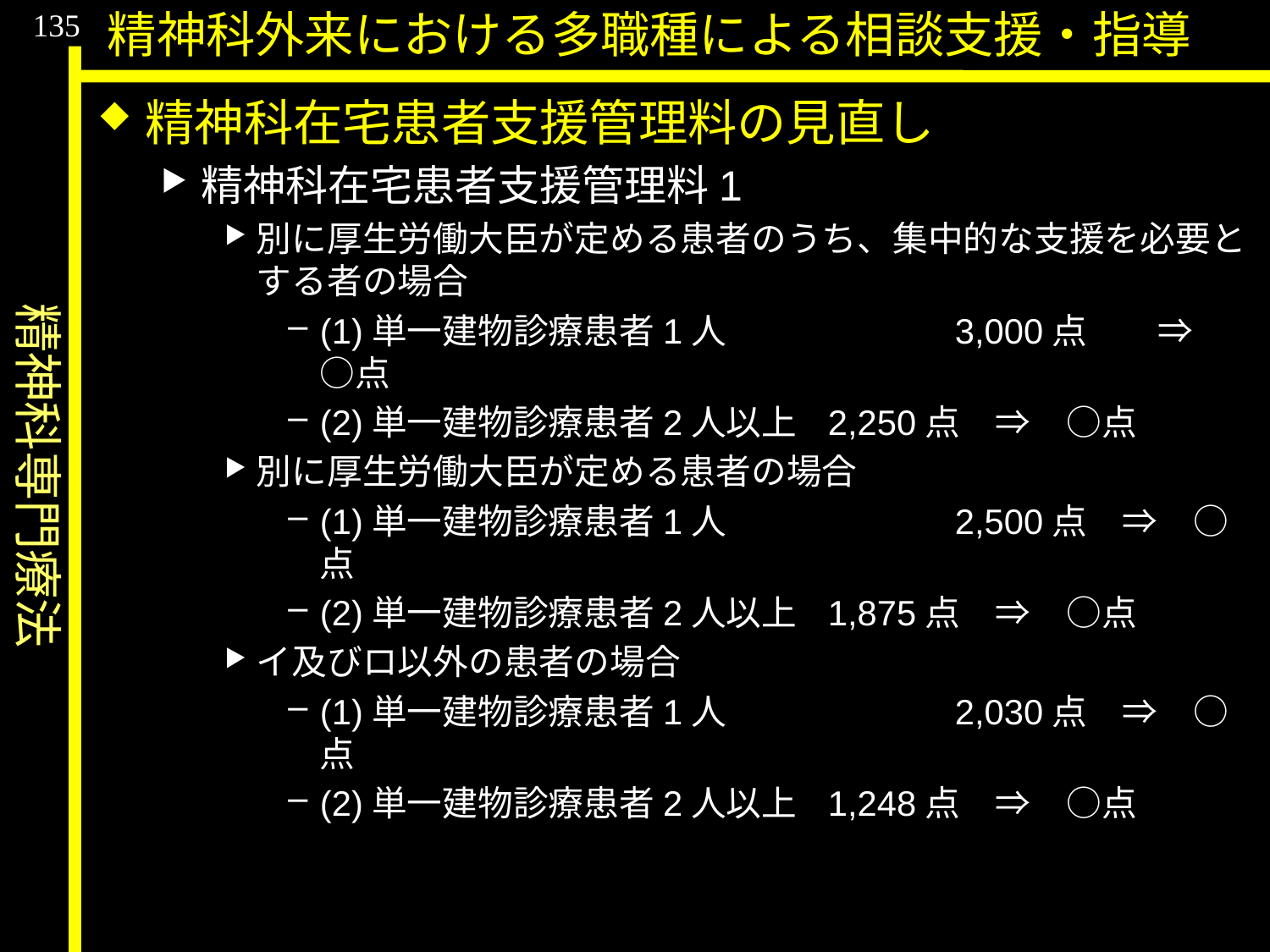

精神科専門療法
135
精神科外来における多職種による相談支援・指導

精神科在宅患者支援管理料の見直し
精神科在宅患者支援管理料1
別に厚生労働大臣が定める患者のうち、集中的な支援を必要とする者の場合
(1)単一建物診療患者1人		3,000点　　⇒　○点
(2)単一建物診療患者2人以上	2,250点　⇒　○点
別に厚生労働大臣が定める患者の場合
(1)単一建物診療患者1人		2,500点　⇒　○点
(2)単一建物診療患者2人以上	1,875点　⇒　○点
イ及びロ以外の患者の場合
(1)単一建物診療患者1人		2,030点　⇒　○点
(2)単一建物診療患者2人以上	1,248点　⇒　○点